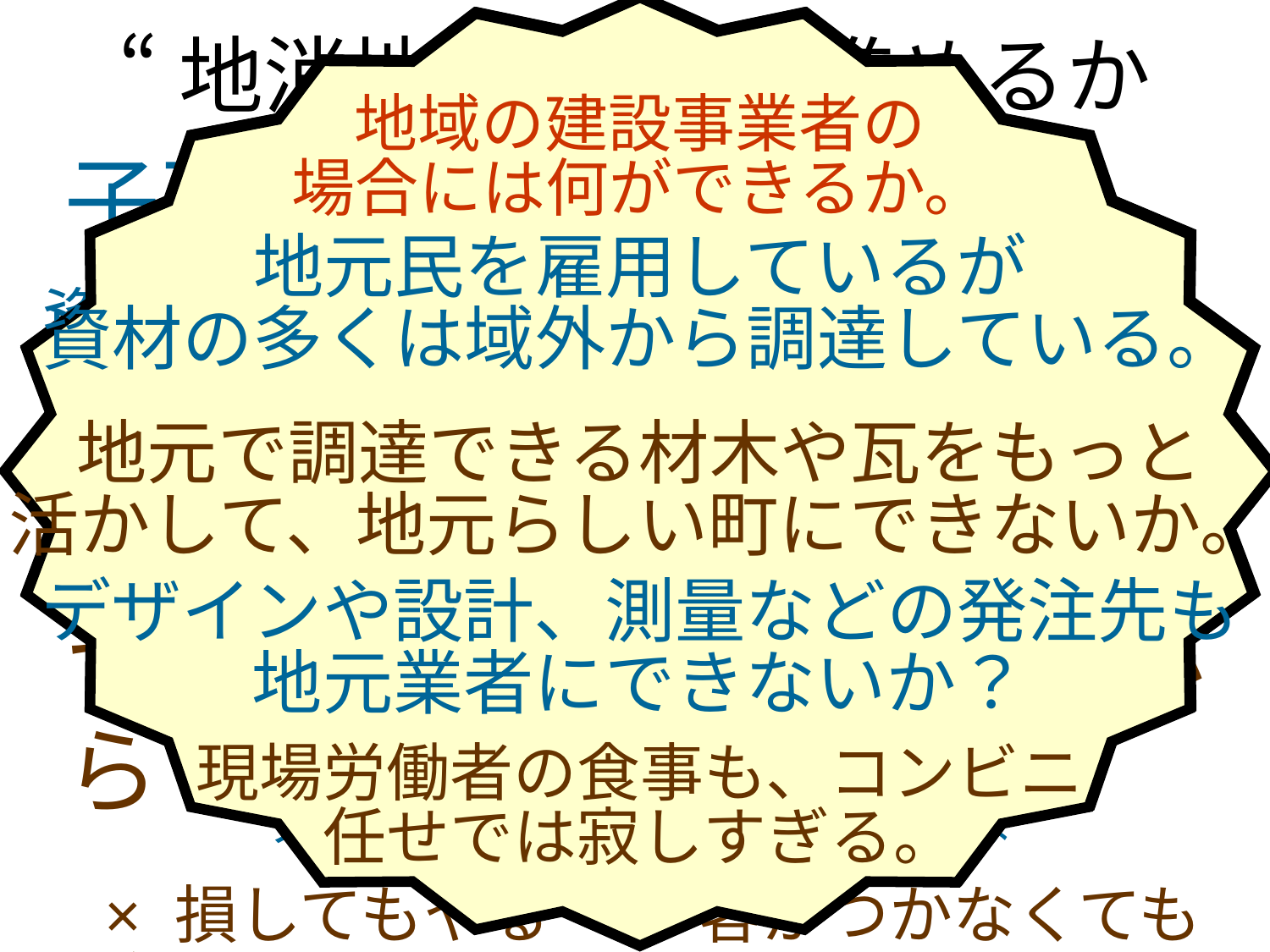

温泉旅館の
場合には何ができるか。
そもそも地元に根を据えた経営で
給料も納税も地元に落ちている！
でも食材の多くは、域外から調達中。
→ 設備や消耗品の調達は？
域外からの客相手の飲食系では
地域産の食材と酒をもっと売りに
できないだろうか？
スーパードライしか飲まない客は
客単価が低い客。

ものづくり企業の
場合には何ができるか。
地元民を雇用しているが
資材購入も製品販路も市外（海外）。
従業員の食事に市内産を使えないか？
事務所の消耗品の調達先は？
ノベルティグッズは地元産？
従業員の家族の福利厚生に
地元旅館でのプチ旅行や
一次産業体験などは？

地域の建設事業者の
場合には何ができるか。
地元民を雇用しているが
資材の多くは域外から調達している。
地元で調達できる材木や瓦をもっと
活かして、地元らしい町にできないか。
デザインや設計、測量などの発注先も
地元業者にできないか？
現場労働者の食事も、コンビニ
任せでは寂しすぎる。
“地消地産”をどう進めるか
子孫に地域を残すために

できる範囲でまずは１％から

× 一円でも多く儲けて“勝ち残る”ために
× 大企業に貢いで“日本を支える”ために
× しがらみの中で生きていくために
〇 地域が“価値残る”ためにお金を回す

× 損してもやる　× 客がつかなくてもやる
〇 事業のプロとしてやれる範囲から拡大